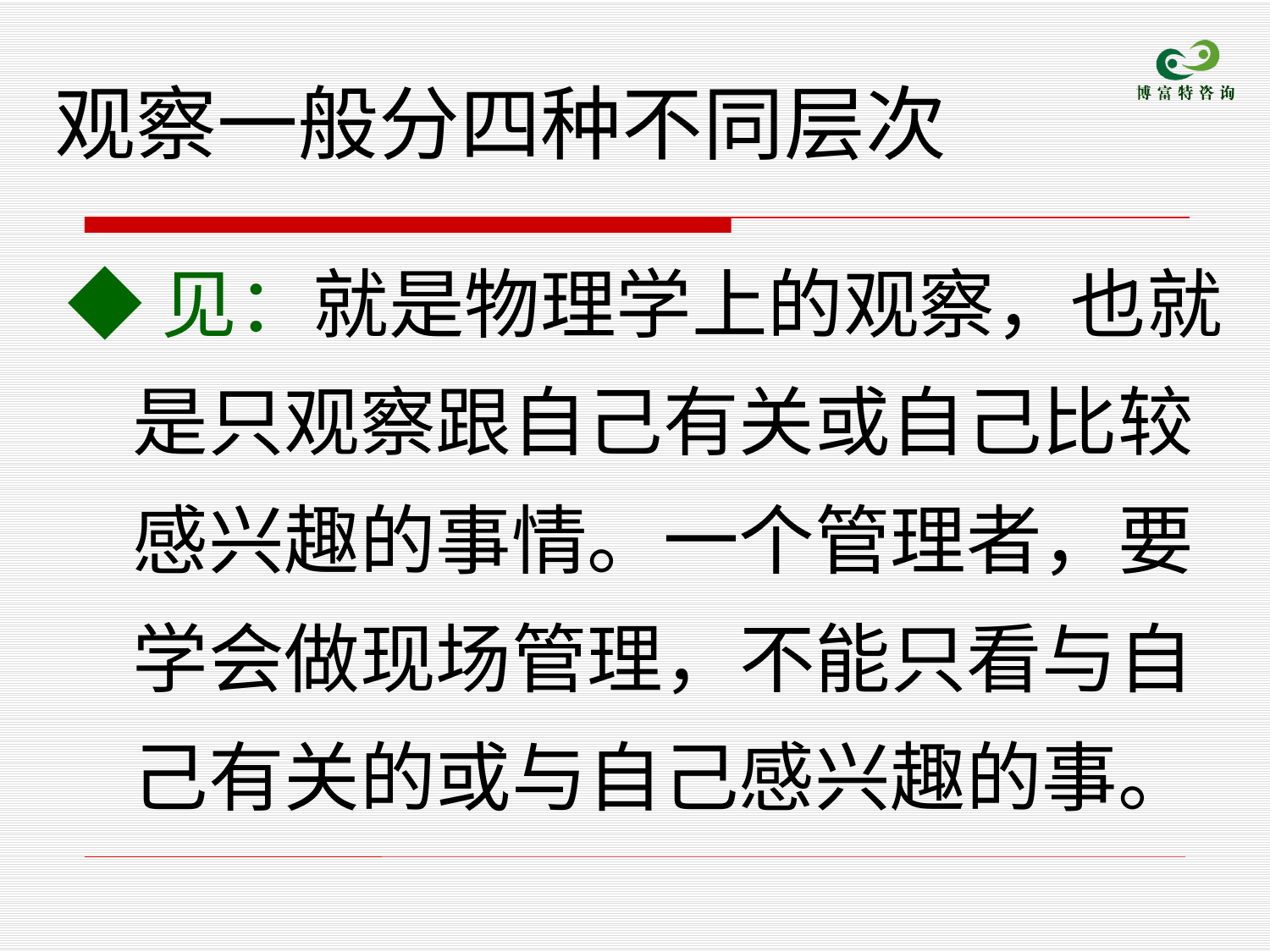

# 观察一般分四种不同层次
◆见：就是物理学上的观察，也就是只观察跟自己有关或自己比较感兴趣的事情。一个管理者，要学会做现场管理，不能只看与自己有关的或与自己感兴趣的事。
634